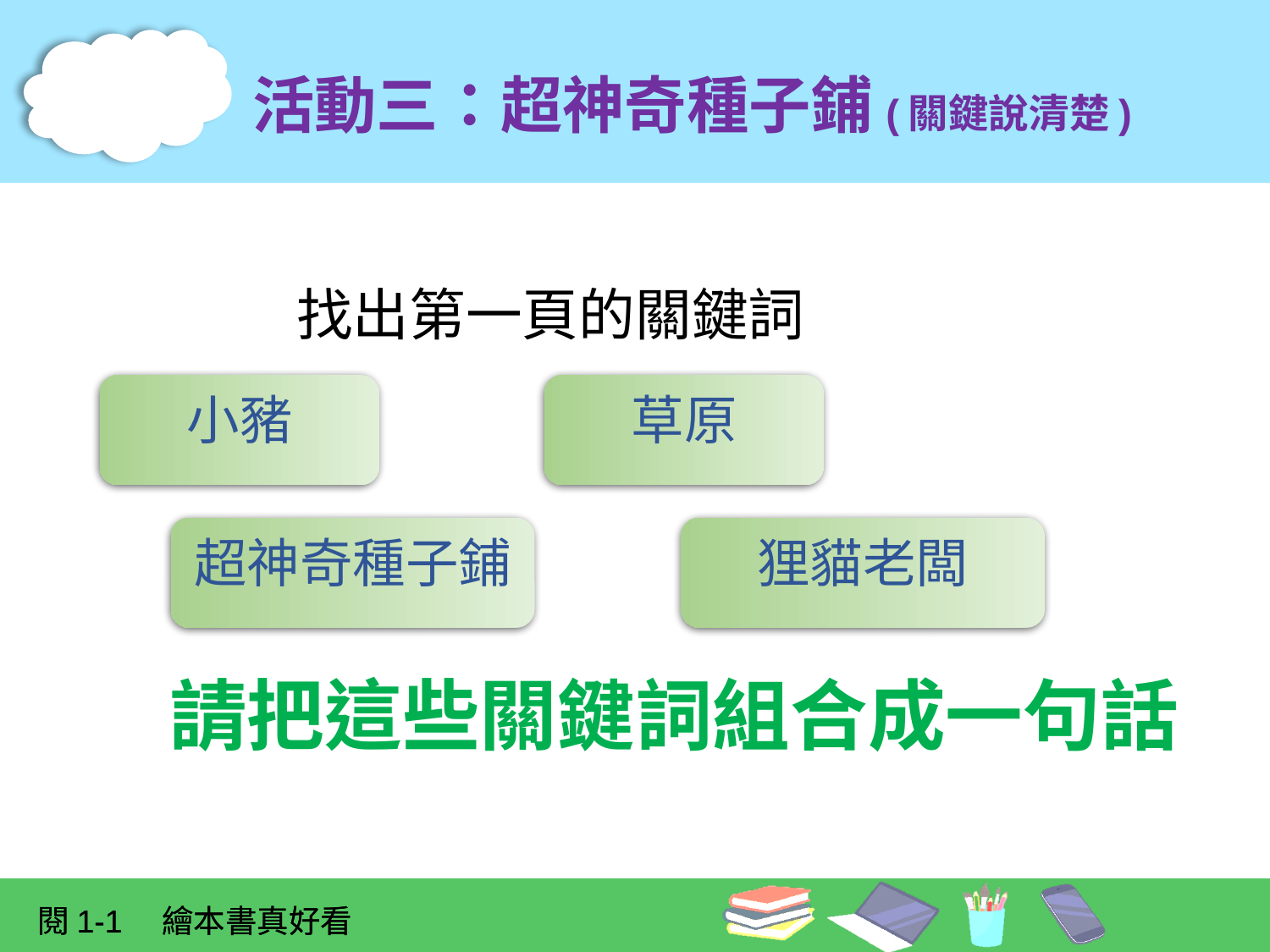

活動三：超神奇種子鋪(關鍵說清楚)
找出第一頁的關鍵詞
小豬
草原
超神奇種子鋪
狸貓老闆
請把這些關鍵詞組合成一句話